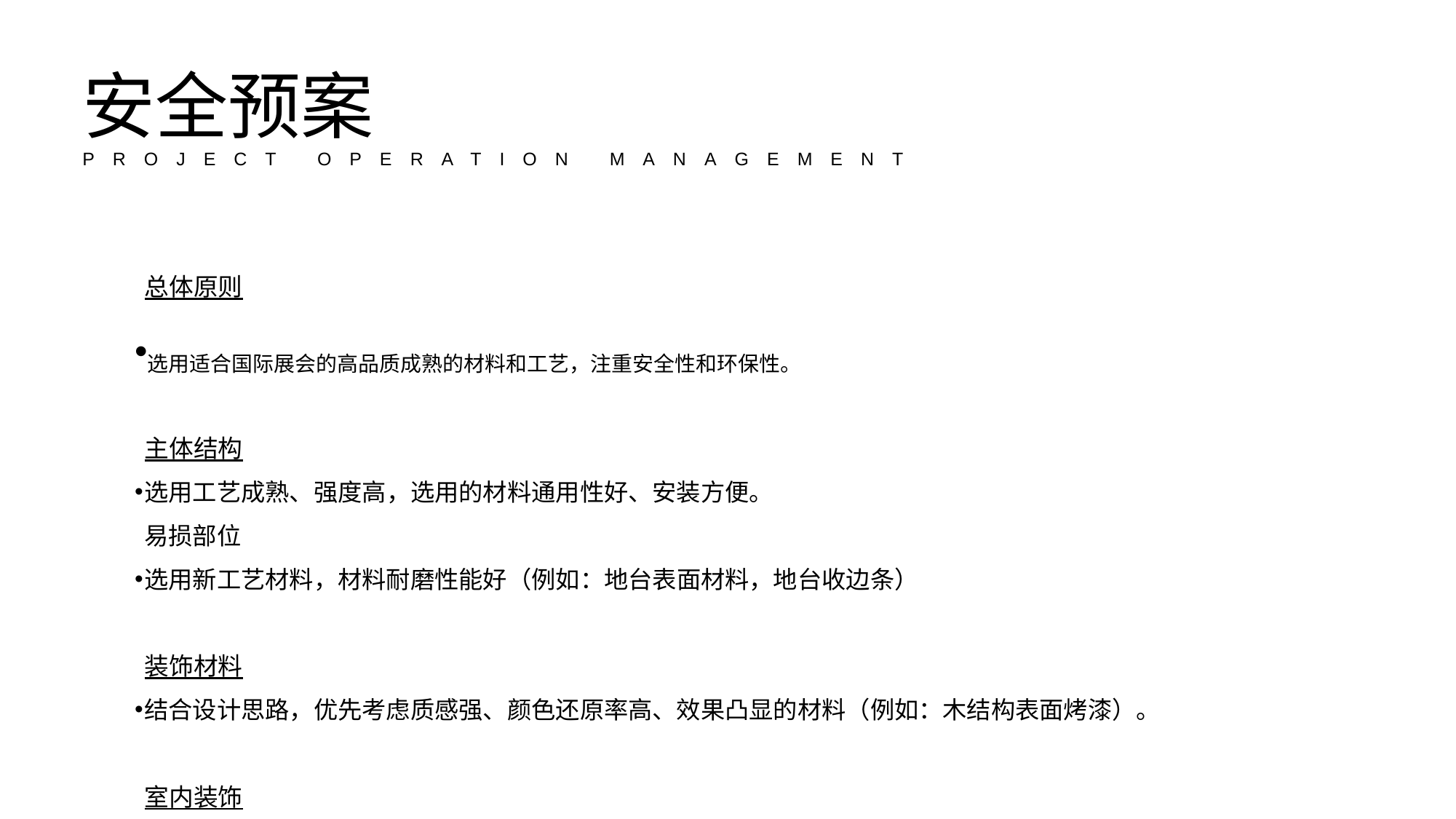

安全预案
PROJECT OPERATION MANAGEMENT
总体原则
选用适合国际展会的高品质成熟的材料和工艺，注重安全性和环保性。
主体结构
选用工艺成熟、强度高，选用的材料通用性好、安装方便。
易损部位
选用新工艺材料，材料耐磨性能好（例如：地台表面材料，地台收边条）
装饰材料
结合设计思路，优先考虑质感强、颜色还原率高、效果凸显的材料（例如：木结构表面烤漆）。
室内装饰
选用环保性能好，隔音性能好的材料（例如：地面铺割绒地毯）。
美工服务
选择即时贴结合高精度喷绘画面，颜色丰富，服务成熟，使用简便。